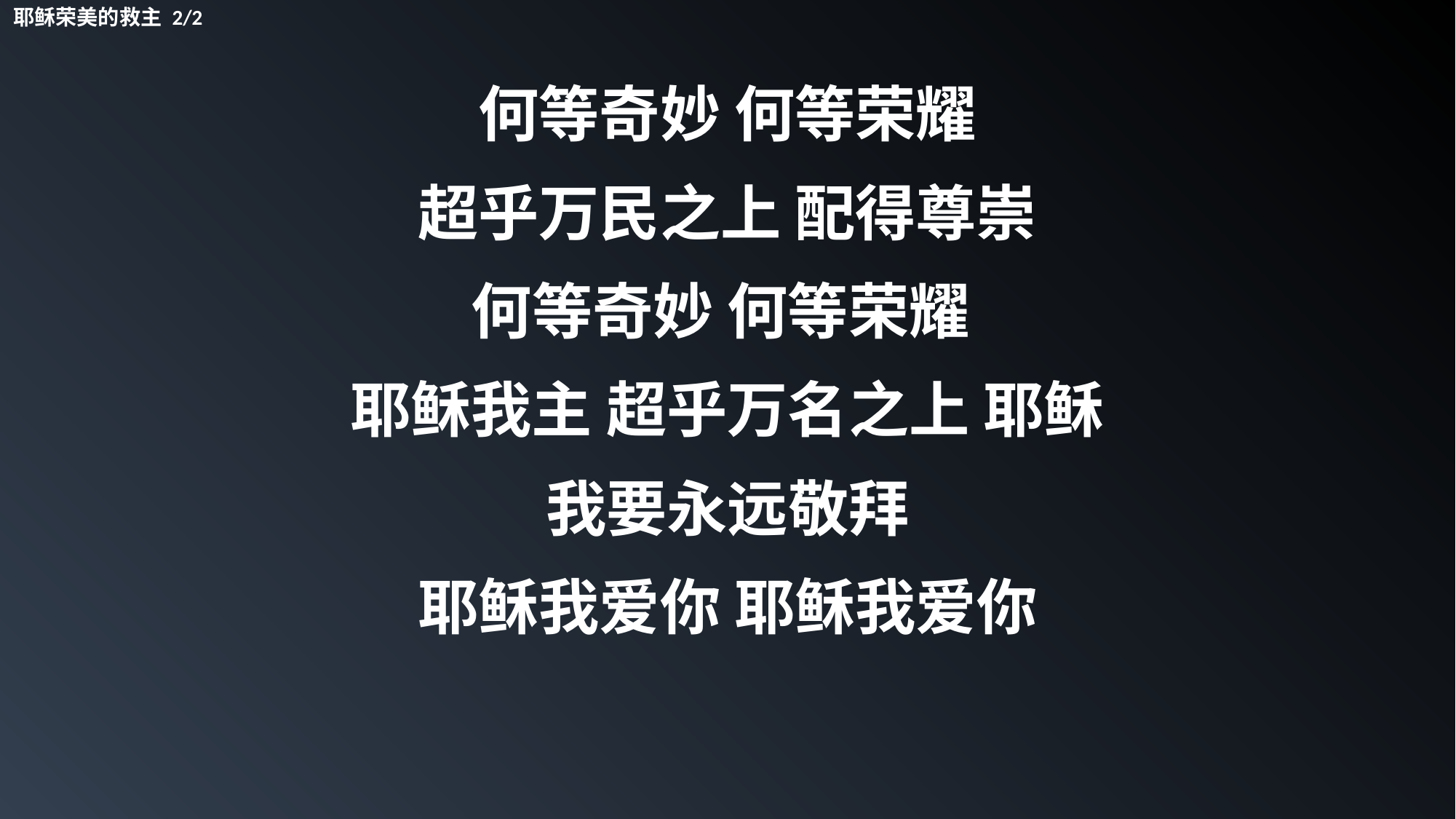

耶稣荣美的救主 2/2
何等奇妙 何等荣耀
超乎万民之上 配得尊崇
何等奇妙 何等荣耀
耶稣我主 超乎万名之上 耶稣
我要永远敬拜
耶稣我爱你 耶稣我爱你